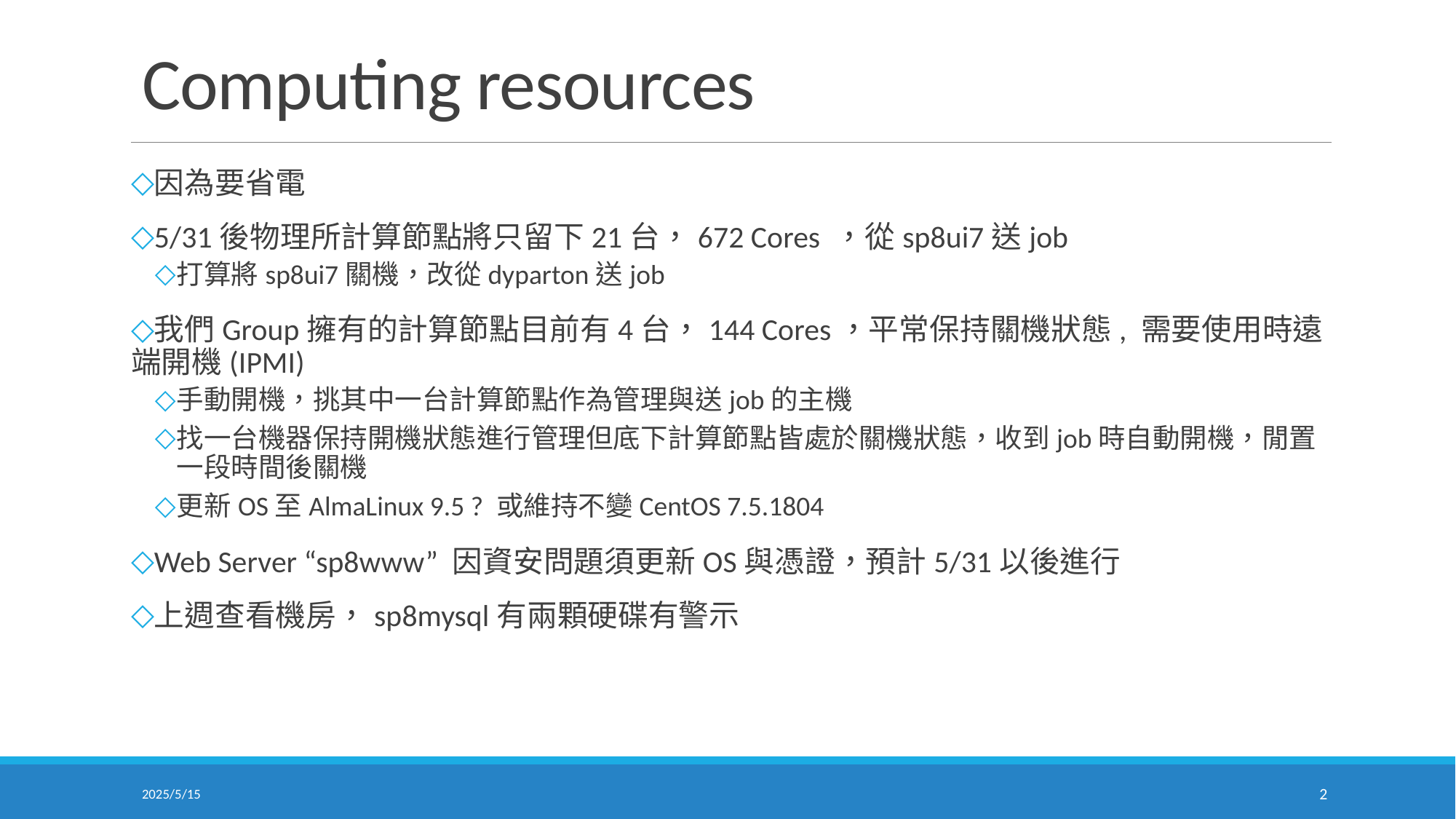

# Computing resources
因為要省電
5/31後物理所計算節點將只留下21台，672 Cores ，從sp8ui7送job
打算將sp8ui7關機，改從dyparton送job
我們Group擁有的計算節點目前有4台，144 Cores，平常保持關機狀態, 需要使用時遠端開機(IPMI)
手動開機，挑其中一台計算節點作為管理與送job的主機
找一台機器保持開機狀態進行管理但底下計算節點皆處於關機狀態，收到job時自動開機，閒置一段時間後關機
更新OS至AlmaLinux 9.5 ? 或維持不變CentOS 7.5.1804
Web Server “sp8www” 因資安問題須更新OS與憑證，預計5/31以後進行
上週查看機房，sp8mysql有兩顆硬碟有警示
2025/5/15
2